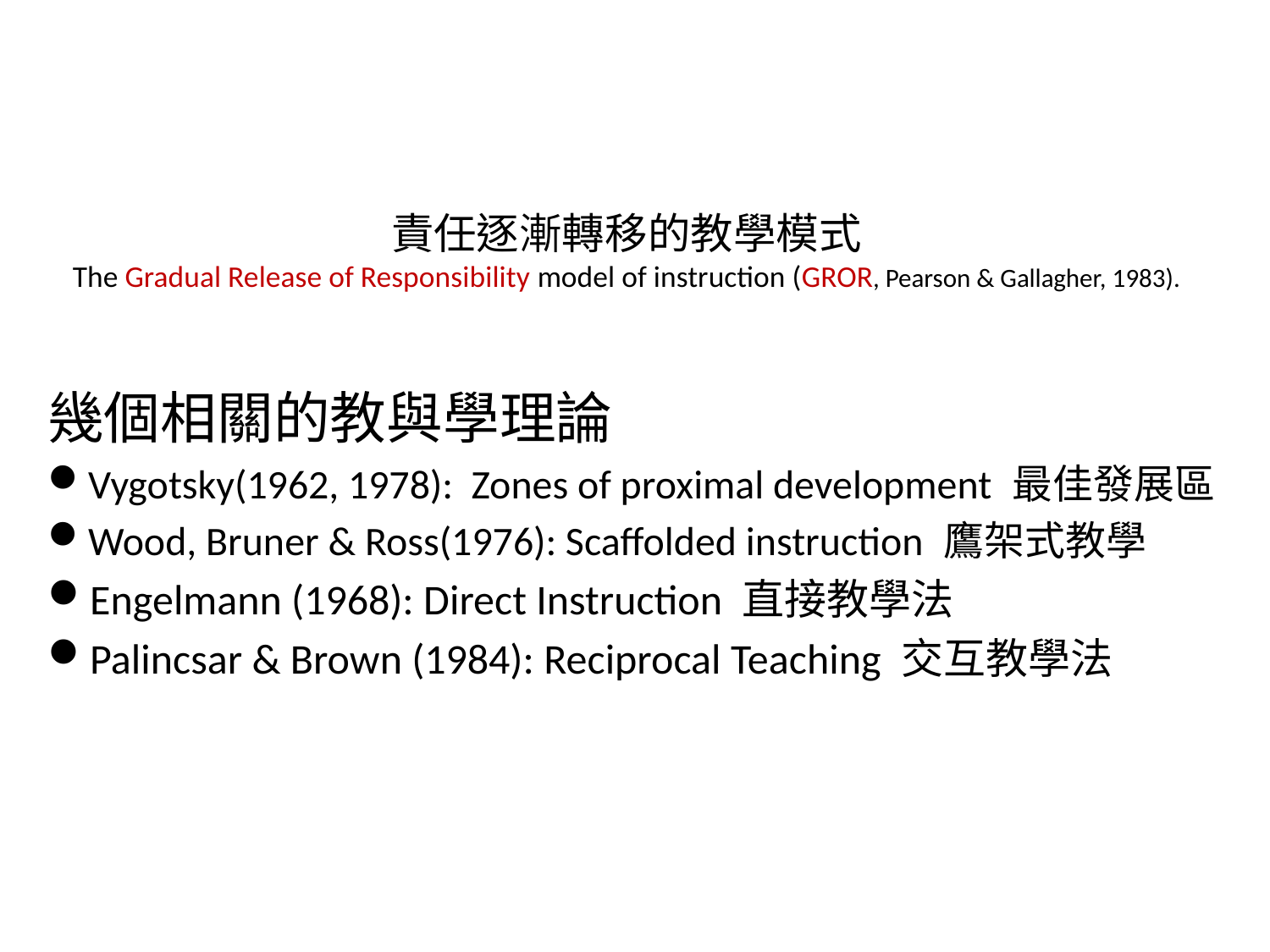

# 責任逐漸轉移的教學模式 The Gradual Release of Responsibility model of instruction (GROR, Pearson & Gallagher, 1983).
幾個相關的教與學理論
Vygotsky(1962, 1978):  Zones of proximal development 最佳發展區
Wood, Bruner & Ross(1976): Scaffolded instruction 鷹架式教學
Engelmann (1968): Direct Instruction 直接教學法
Palincsar & Brown (1984): Reciprocal Teaching 交互教學法